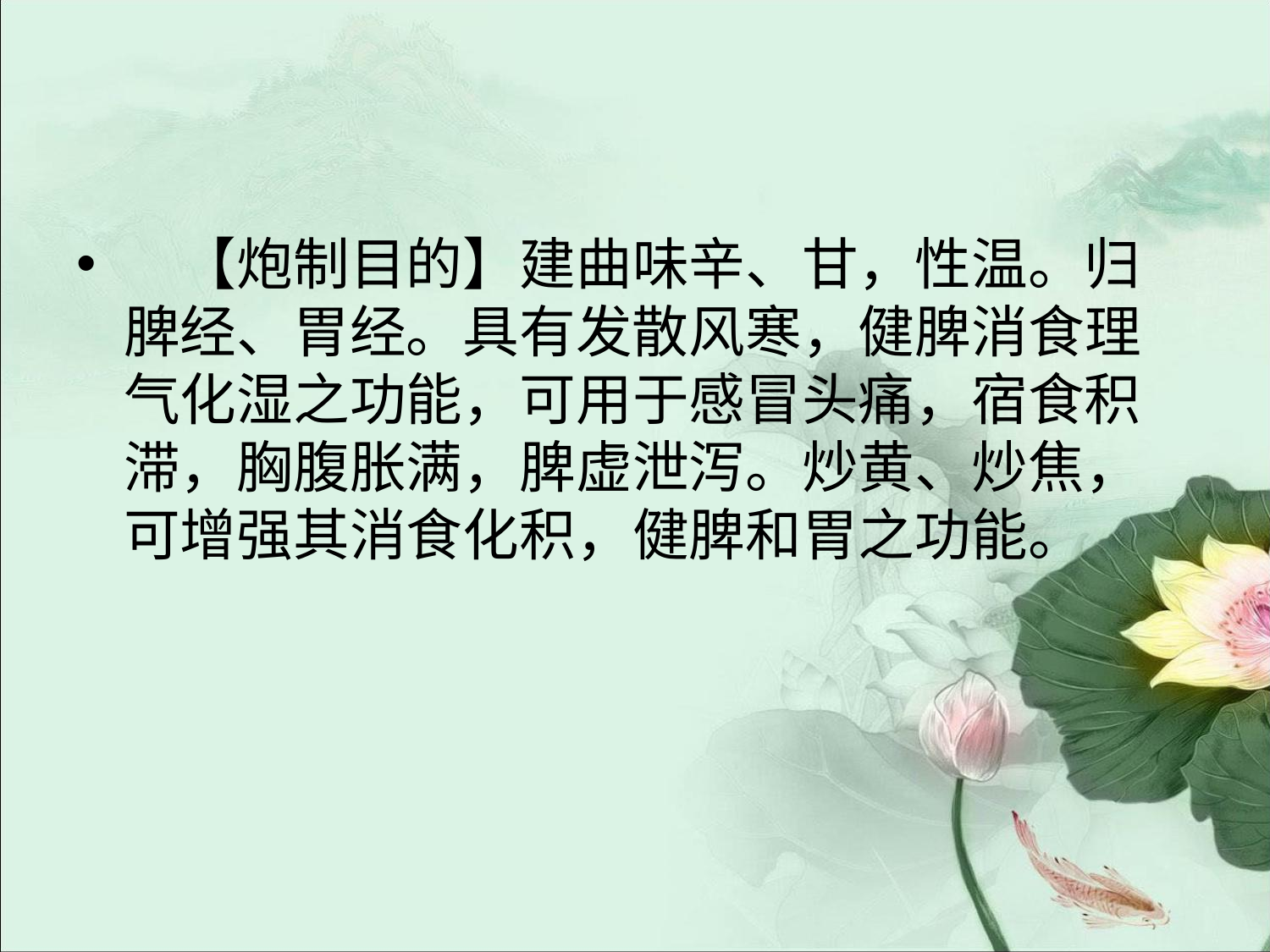

#
　【炮制目的】建曲味辛、甘，性温。归脾经、胃经。具有发散风寒，健脾消食理气化湿之功能，可用于感冒头痛，宿食积滞，胸腹胀满，脾虚泄泻。炒黄、炒焦，可增强其消食化积，健脾和胃之功能。